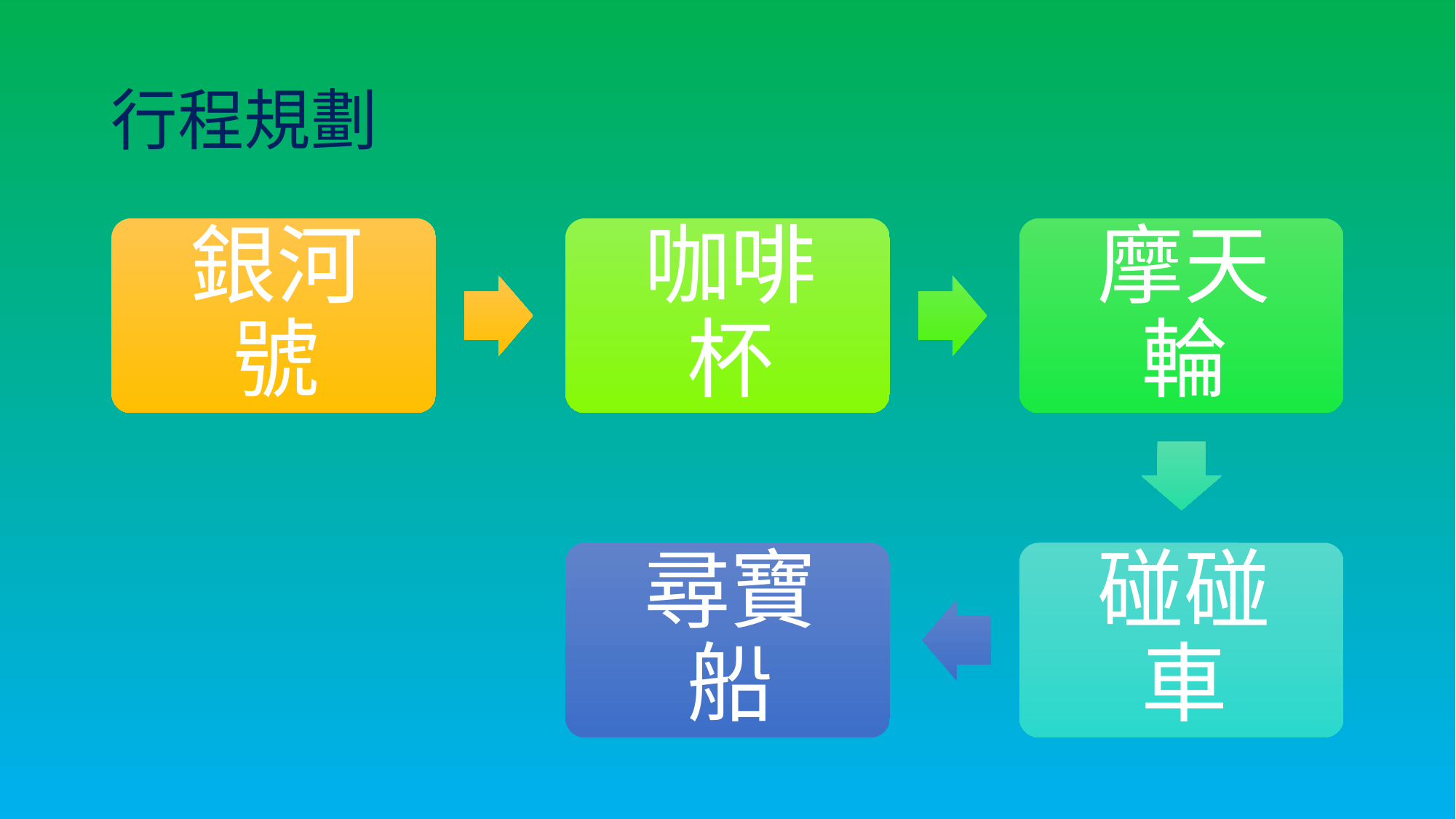

# 行程規劃
銀河號

咖啡杯

摩天輪

碰碰車

尋寶船